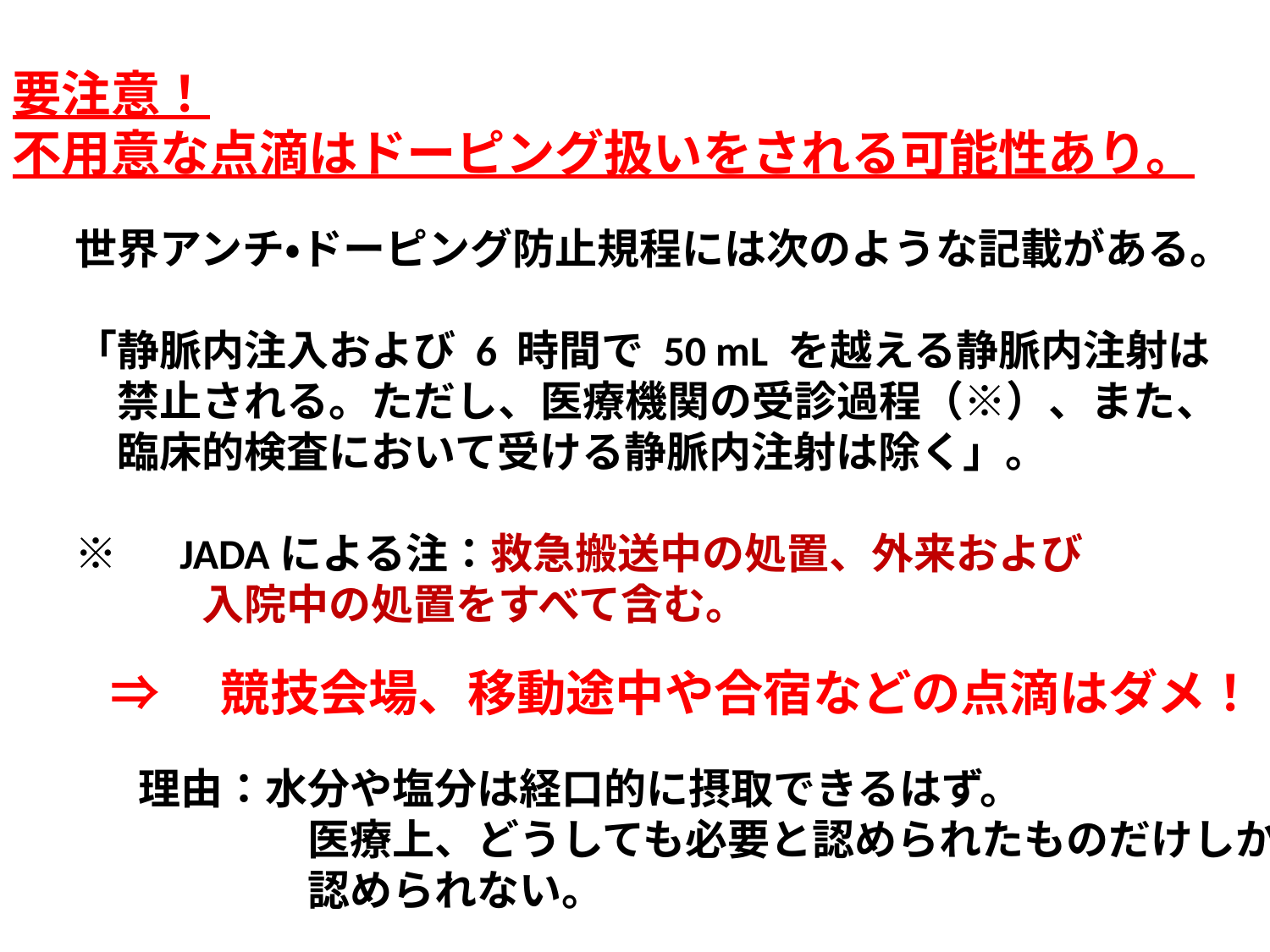

要注意！
不用意な点滴はドーピング扱いをされる可能性あり。
世界アンチ・ドーピング防止規程には次のような記載がある。

「静脈内注入および 6 時間で 50 mL を越える静脈内注射は
　禁止される。ただし、医療機関の受診過程（※）、また、
　臨床的検査において受ける静脈内注射は除く」。

※　JADAによる注：救急搬送中の処置、外来および
　　　入院中の処置をすべて含む。
⇒　競技会場、移動途中や合宿などの点滴はダメ！
理由：水分や塩分は経口的に摂取できるはず。
　　　　医療上、どうしても必要と認められたものだけしか
　　　　認められない。